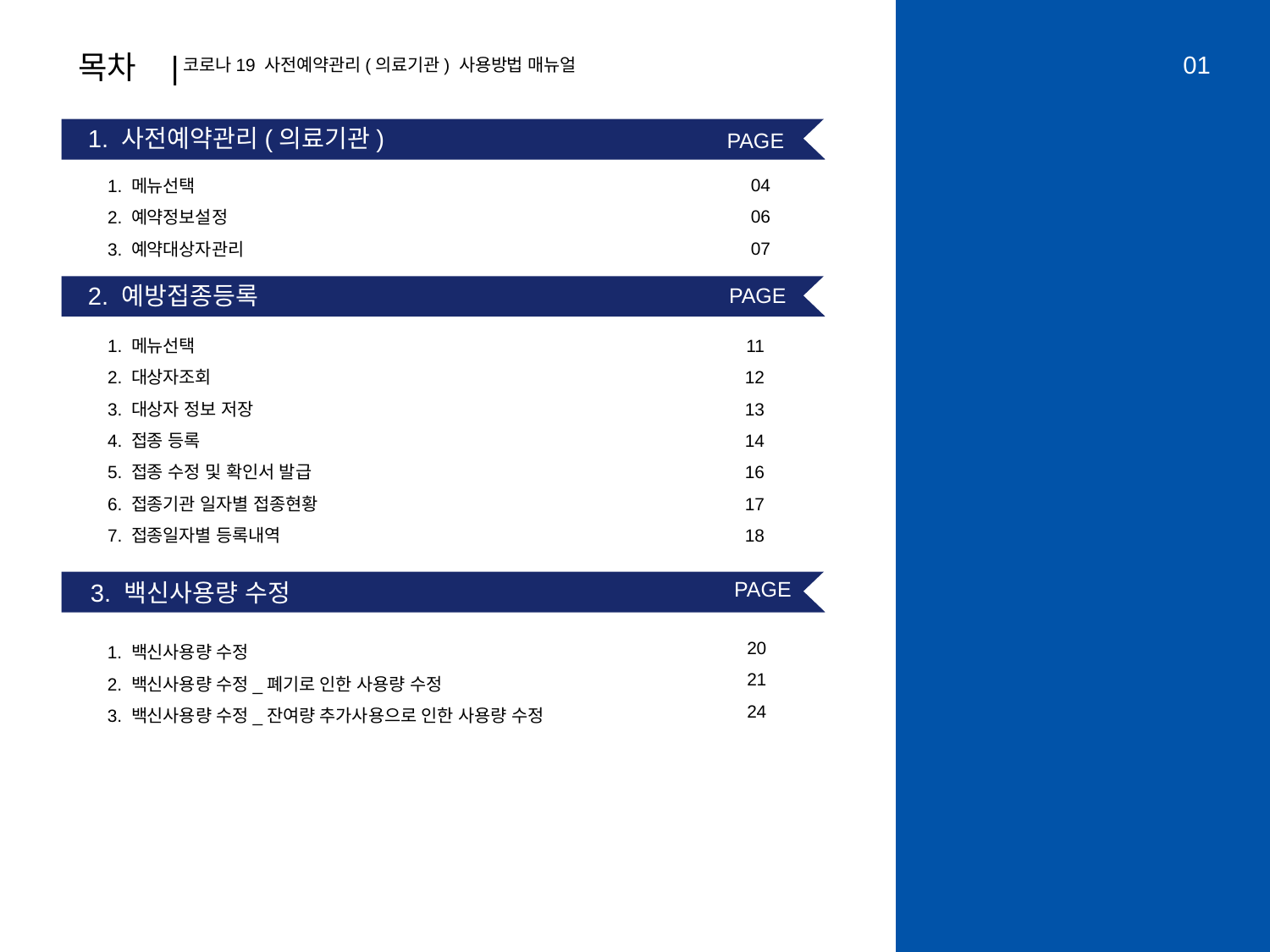

01
목차   |
코로나19 사전예약관리(의료기관) 사용방법 매뉴얼

PAGE
1. 사전예약관리(의료기관)
04
06
07

 1. 메뉴선택
 2. 예약정보설정
 3. 예약대상자관리

PAGE
2. 예방접종등록
 1. 메뉴선택
 2. 대상자조회
 3. 대상자 정보 저장
 4. 접종 등록
 5. 접종 수정 및 확인서 발급
 6. 접종기관 일자별 접종현황
 7. 접종일자별 등록내역
11
12
13
14
16
17
18

PAGE
 1. 백신사용량 수정
 2. 백신사용량 수정_폐기로 인한 사용량 수정
 3. 백신사용량 수정_잔여량 추가사용으로 인한 사용량 수정
3. 백신사용량 수정
 20
21
24